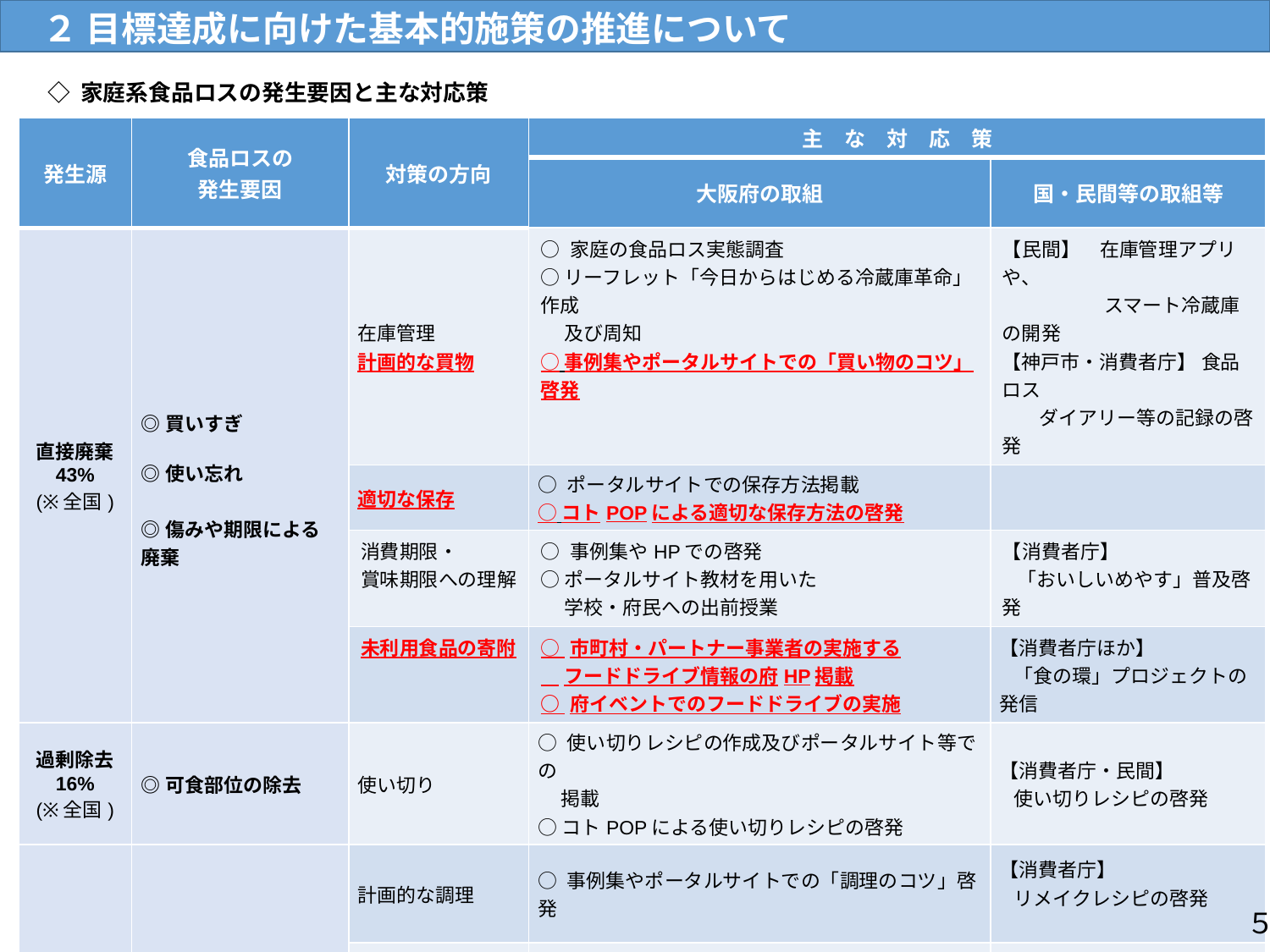

２ 目標達成に向けた基本的施策の推進について
◇ 家庭系食品ロスの発生要因と主な対応策
| 発生源 | 食品ロスの 発生要因 | 対策の方向 | 主　な　対　応　策 |  |
| --- | --- | --- | --- | --- |
| 発生源 | 食品ロス発生要因 |  | 大阪府の取組 | 国・民間等の取組等 |
| 直接廃棄 43% (※全国) | ◎買いすぎ ◎使い忘れ ◎傷みや期限による廃棄 | 在庫管理 計画的な買物 | ○ 家庭の食品ロス実態調査 ○ リーフレット「今日からはじめる冷蔵庫革命」作成 及び周知 ○ 事例集やポータルサイトでの「買い物のコツ」啓発 | 【民間】　在庫管理アプリや、 　　　　　 スマート冷蔵庫の開発 【神戸市・消費者庁】 食品ロス ダイアリー等の記録の啓発 |
|  |  | 適切な保存 | ○ ポータルサイトでの保存方法掲載 ○ コトPOPによる適切な保存方法の啓発 |  |
|  |  | 消費期限・ 賞味期限への理解 | ○ 事例集やHPでの啓発 ○ ポータルサイト教材を用いた 学校・府民への出前授業 | 【消費者庁】 「おいしいめやす」普及啓発 |
|  |  | 未利用食品の寄附 | ○ 市町村・パートナー事業者の実施する フードドライブ情報の府HP掲載 ○ 府イベントでのフードドライブの実施 | 【消費者庁ほか】 「食の環」プロジェクトの発信 |
| 過剰除去 16% (※全国) | ◎可食部位の除去 | 使い切り | ○ 使い切りレシピの作成及びポータルサイト等での 掲載 ○ コトPOPによる使い切りレシピの啓発 | 【消費者庁・民間】 使い切りレシピの啓発 |
| 食べ残し 41% (※全国) | ◎作りすぎ | 計画的な調理 | ○ 事例集やポータルサイトでの「調理のコツ」啓発 | 【消費者庁】 リメイクレシピの啓発 |
|  |  | 食べきり | ○ 事例集やHPでの啓発 ○ ポータルサイト教材を用いた 学校・府民への出前授業 | 【消費者庁】 ポスター等の食べきり啓発 |
|  |  | 食べ残しのリメイクや保存などの活用 | ○ 使い切りレシピの作成及びポータルサイト等での 掲載 | 【消費者庁・民間】 リメイクレシピの啓発 |
５